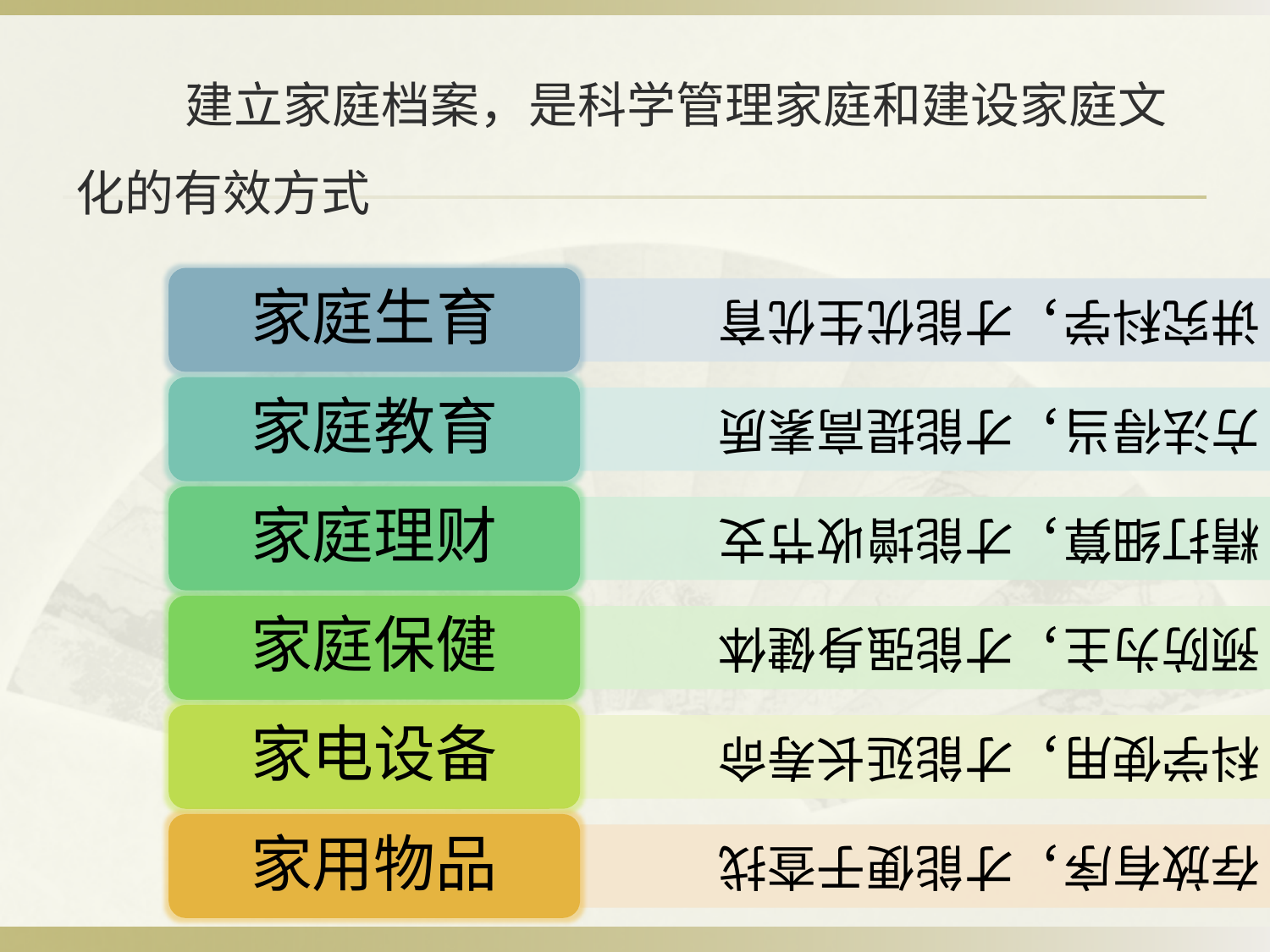

# 建立家庭档案，是科学管理家庭和建设家庭文化的有效方式
讲究科学，才能优生优育
家庭生育
方法得当，才能提高素质
家庭教育
精打细算，才能增收节支
家庭理财
预防为主，才能强身健体
家庭保健
科学使用，才能延长寿命
家电设备
存放有序，才能便于查找
家用物品
37